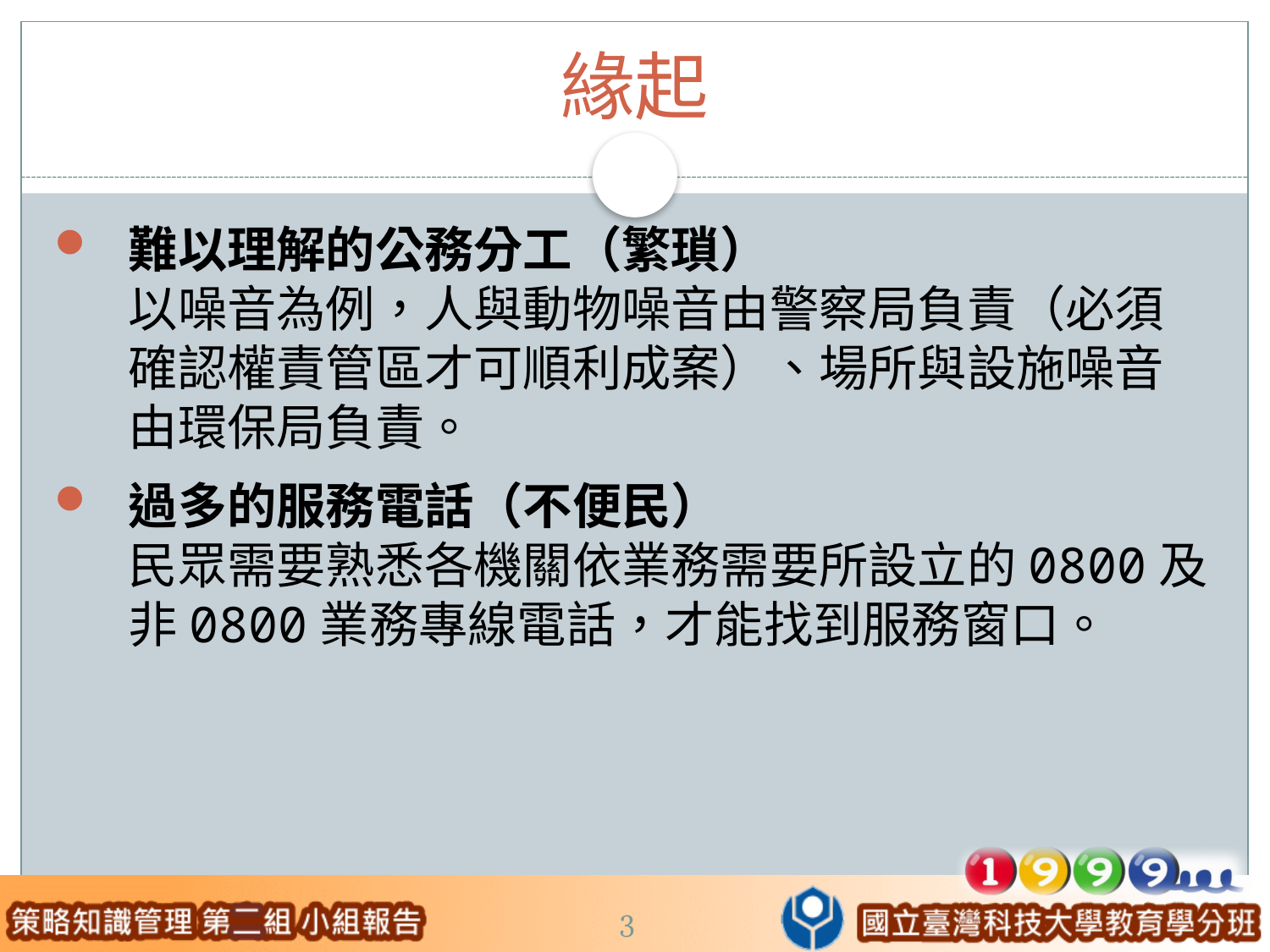

# 緣起
難以理解的公務分工（繁瑣）
以噪音為例，人與動物噪音由警察局負責（必須確認權責管區才可順利成案）、場所與設施噪音由環保局負責。
過多的服務電話（不便民）
民眾需要熟悉各機關依業務需要所設立的0800及非0800業務專線電話，才能找到服務窗口。
3